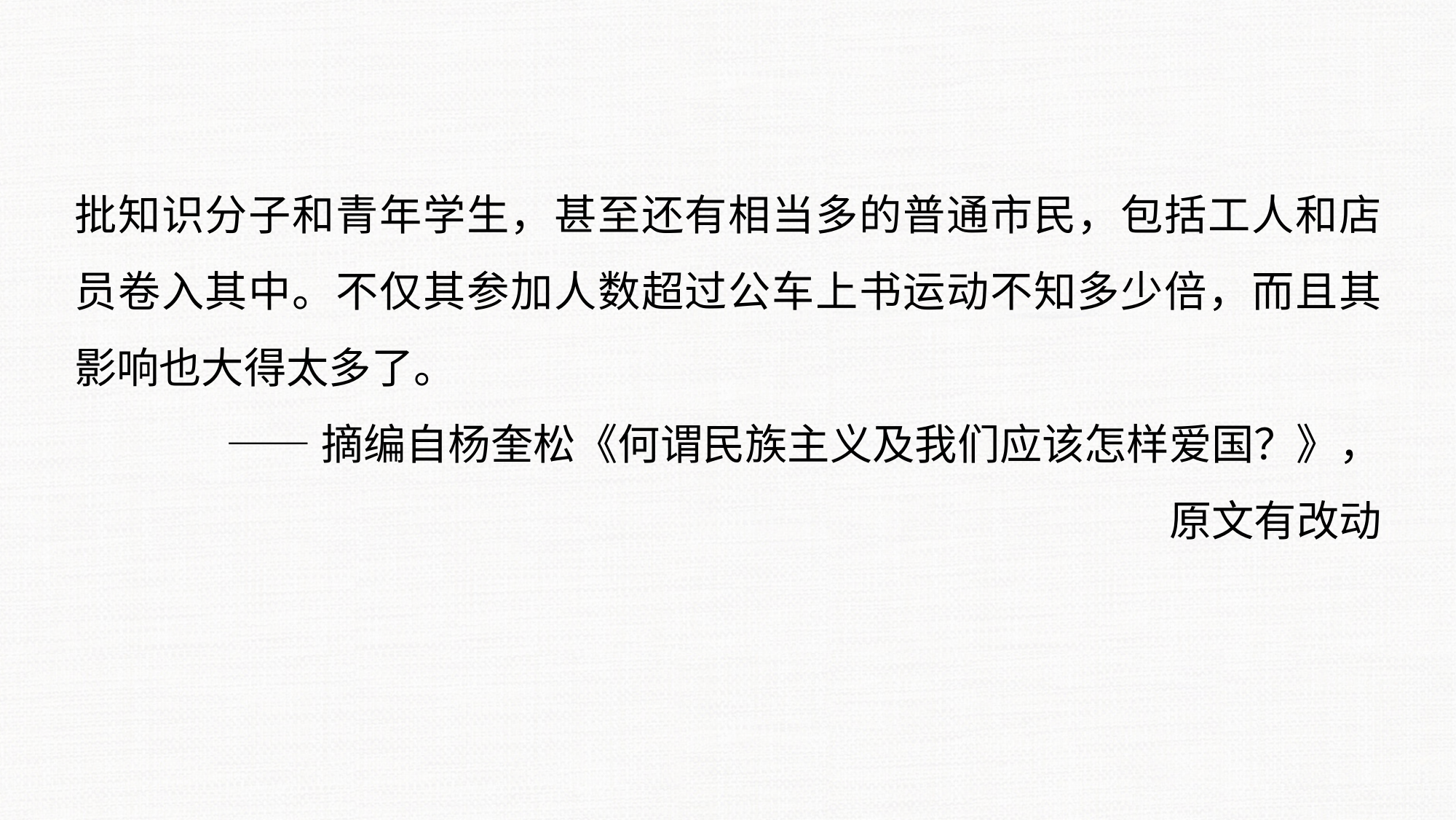

批知识分子和青年学生，甚至还有相当多的普通市民，包括工人和店员卷入其中。不仅其参加人数超过公车上书运动不知多少倍，而且其影响也大得太多了。
——摘编自杨奎松《何谓民族主义及我们应该怎样爱国？》，
原文有改动